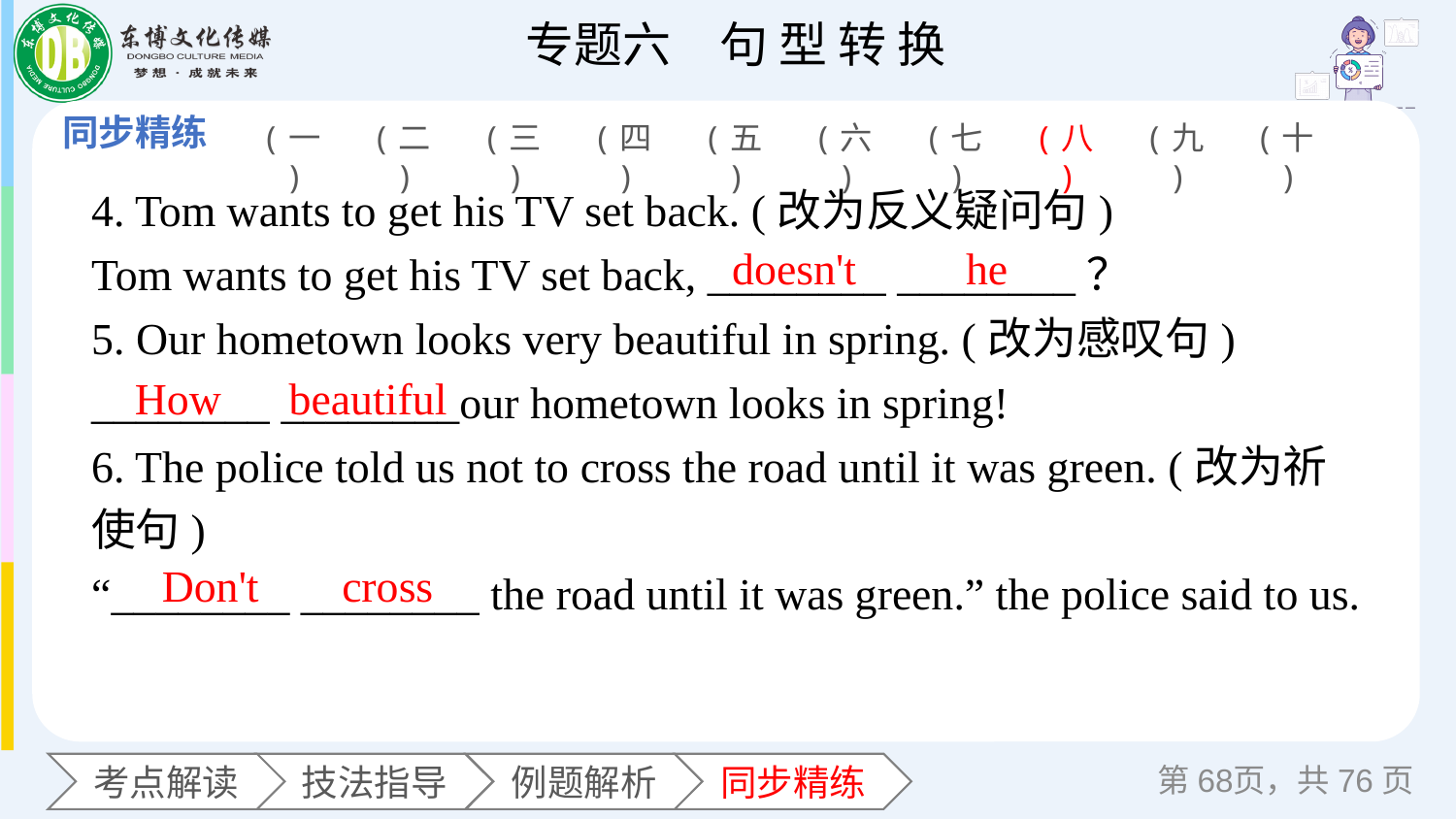

(一)
(二)
(三)
(四)
(五)
(六)
(七)
(八)
(九)
(十)
4. Tom wants to get his TV set back. (改为反义疑问句)
Tom wants to get his TV set back, ________ ________？
5. Our hometown looks very beautiful in spring. (改为感叹句)
________ ________our hometown looks in spring!
6. The police told us not to cross the road until it was green. (改为祈
使句)
“________ ________ the road until it was green.” the police said to us.
doesn't
he
How
beautiful
Don't
cross
第68页，共76页